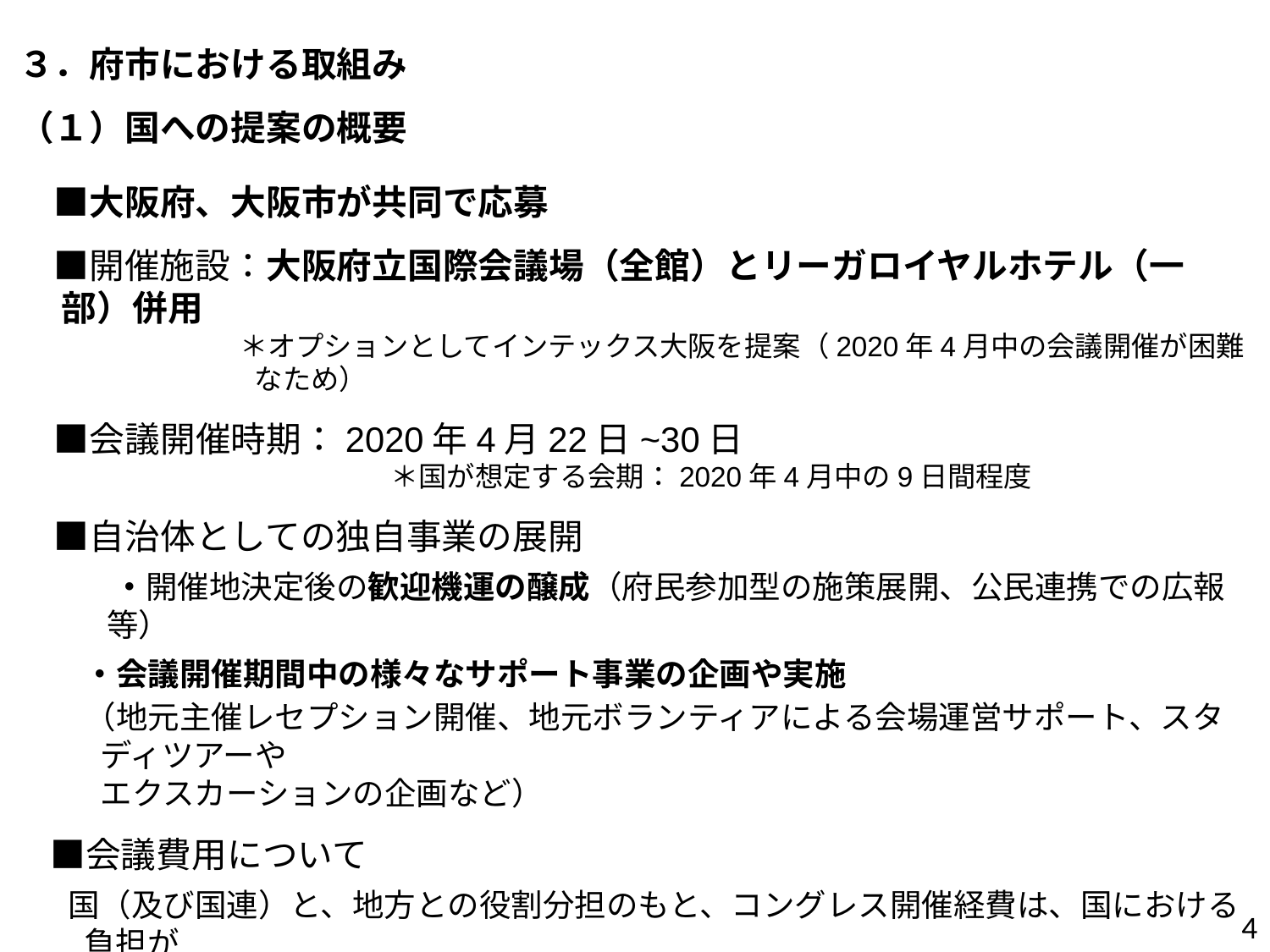

３．府市における取組み
（１）国への提案の概要
　■大阪府、大阪市が共同で応募
　■開催施設：大阪府立国際会議場（全館）とリーガロイヤルホテル（一部）併用
　＊オプションとしてインテックス大阪を提案（2020年4月中の会議開催が困難なため）
　■会議開催時期：2020年4月22日~30日
　　　　　　　　　　　　 　＊国が想定する会期：2020年4月中の9日間程度
　■自治体としての独自事業の展開
　　　・開催地決定後の歓迎機運の醸成（府民参加型の施策展開、公民連携での広報等）
・会議開催期間中の様々なサポート事業の企画や実施
（地元主催レセプション開催、地元ボランティアによる会場運営サポート、スタディツアーや
エクスカーションの企画など）
　■会議費用について
国（及び国連）と、地方との役割分担のもと、コングレス開催経費は、国における負担が
基本と考える。ただし、国との連携による地元参画事業など、府・市の施策推進に寄与する
と判断するものについては、地元主催の取組みとは別に、必要額を負担する。
4